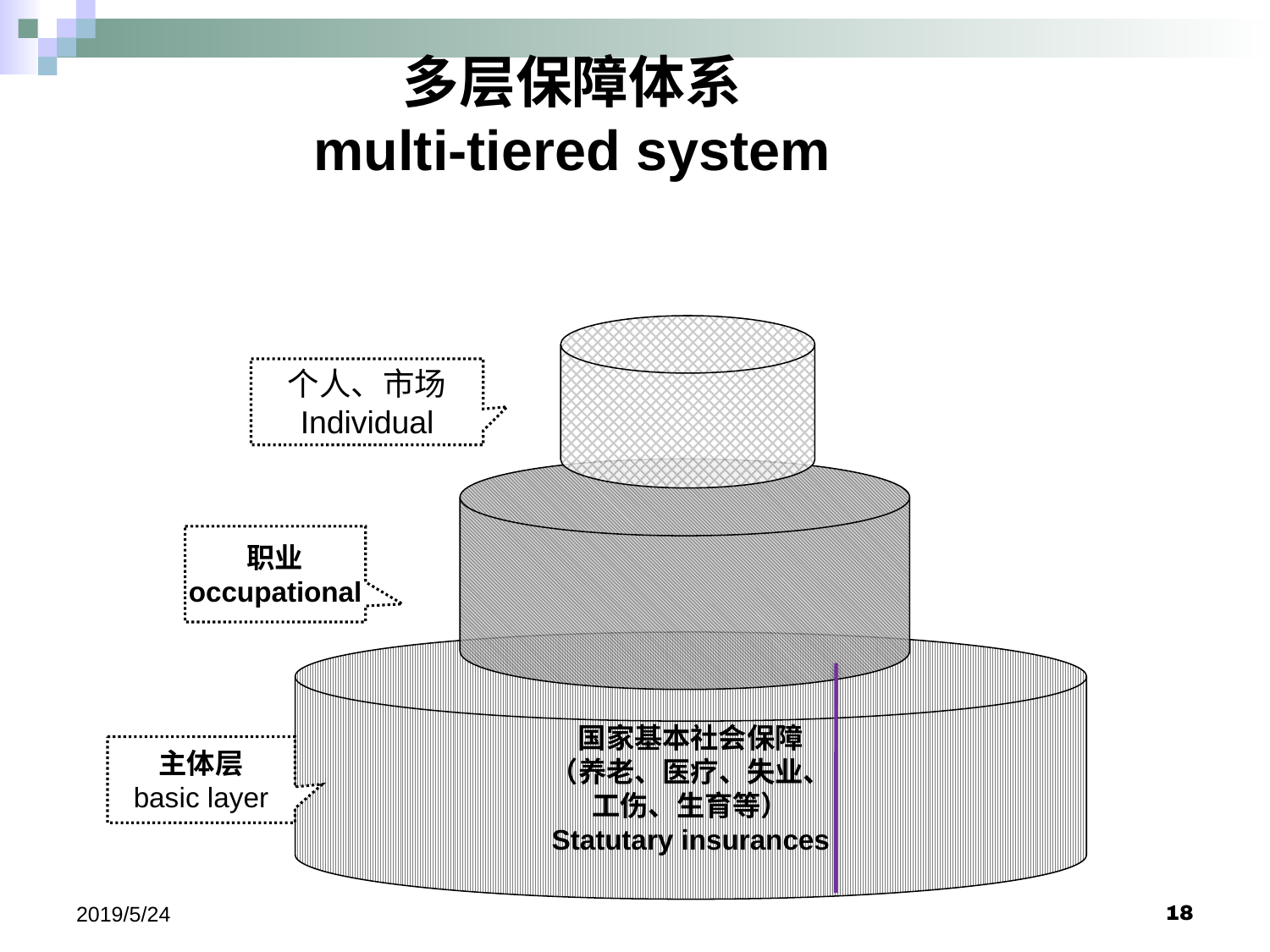

多层保障体系
multi-tiered system

个人、市场
Individual

职业
occupational
国家基本社会保障
（养老、医疗、失业、
工伤、生育等）
Statutary insurances
主体层
basic layer
2019/5/24

18